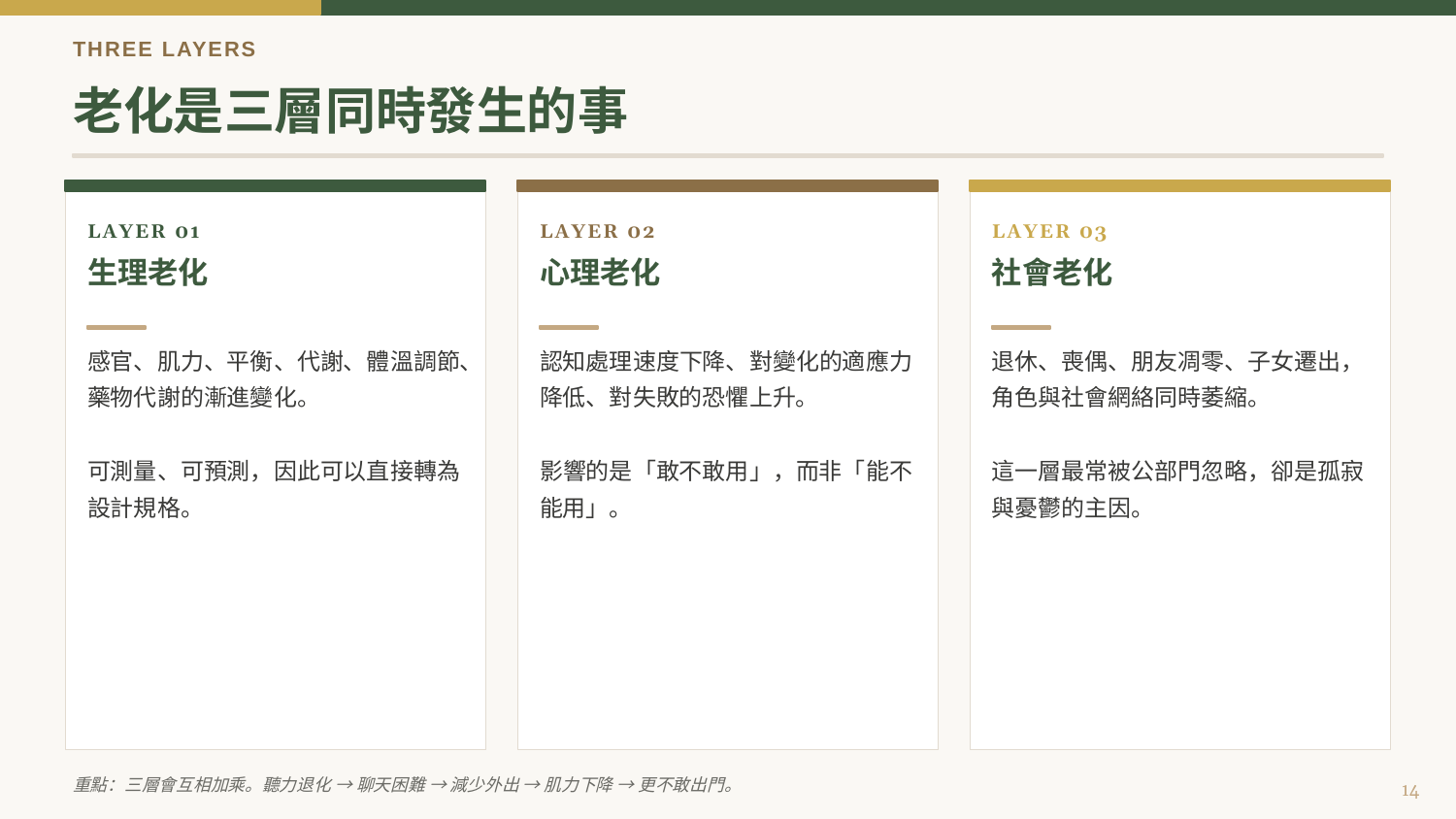

THREE LAYERS
老化是三層同時發生的事

LAYER 01
LAYER 02
LAYER 03
生理老化
心理老化
社會老化

感官、肌力、平衡、代謝、體溫調節、藥物代謝的漸進變化。

可測量、可預測，因此可以直接轉為設計規格。
認知處理速度下降、對變化的適應力降低、對失敗的恐懼上升。

影響的是「敢不敢用」，而非「能不能用」。
退休、喪偶、朋友凋零、子女遷出，角色與社會網絡同時萎縮。

這一層最常被公部門忽略，卻是孤寂與憂鬱的主因。
重點：三層會互相加乘。聽力退化 → 聊天困難 → 減少外出 → 肌力下降 → 更不敢出門。
14